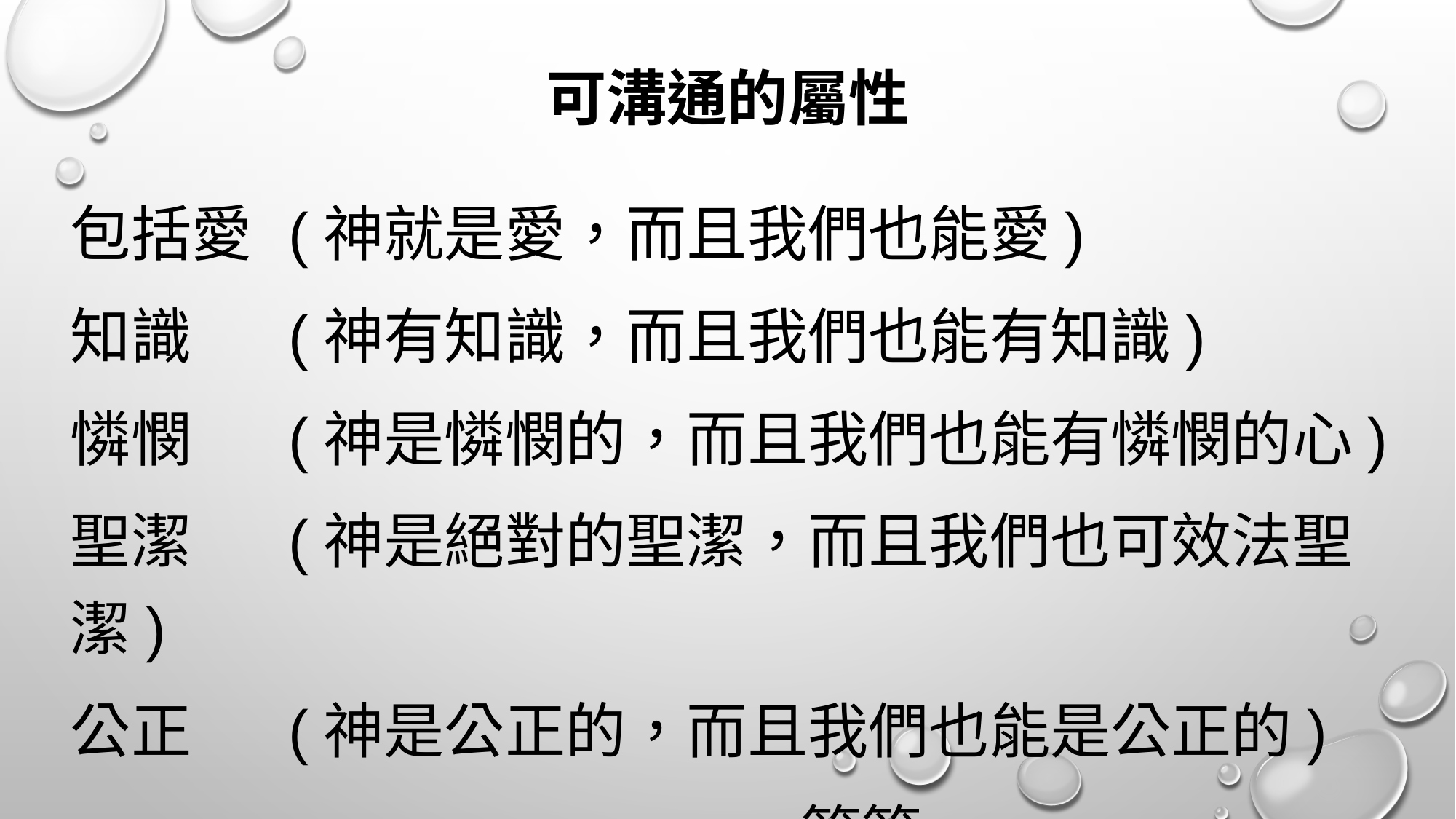

# 可溝通的屬性
包括愛	(神就是愛，而且我們也能愛)
知識	(神有知識，而且我們也能有知識)
憐憫	(神是憐憫的，而且我們也能有憐憫的心)
聖潔	(神是絕對的聖潔，而且我們也可效法聖潔)
公正	(神是公正的，而且我們也能是公正的)
						…等等。